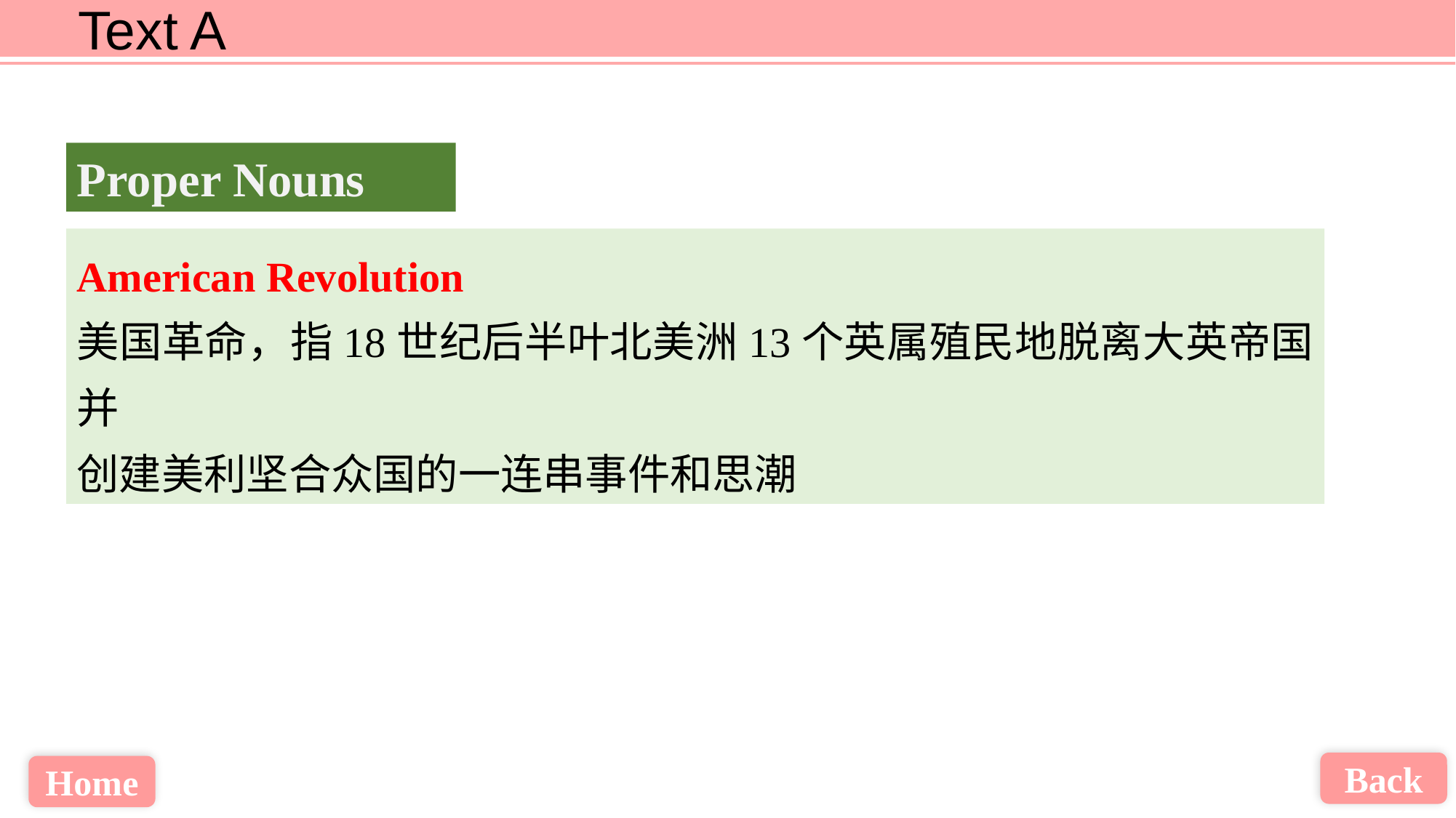

Proper Nouns
American Revolution
美国革命，指18世纪后半叶北美洲13个英属殖民地脱离大英帝国并
创建美利坚合众国的一连串事件和思潮
Back